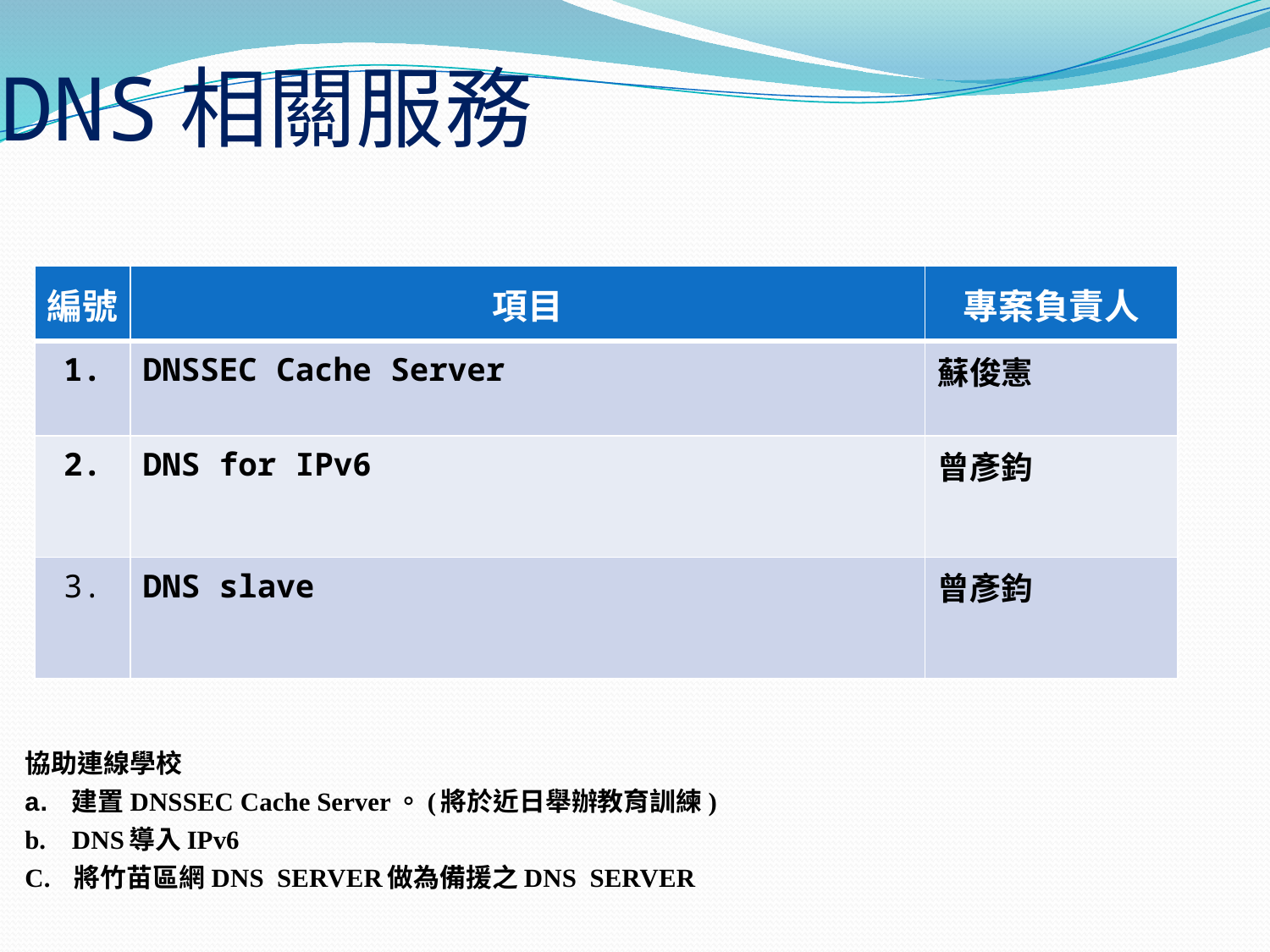

# DNS相關服務
| 編號 | 項目 | 專案負責人 |
| --- | --- | --- |
| 1. | DNSSEC Cache Server | 蘇俊憲 |
| 2. | DNS for IPv6 | 曾彥鈞 |
| 3. | DNS slave | 曾彥鈞 |

協助連線學校
建置DNSSEC Cache Server。(將於近日舉辦教育訓練)
DNS導入IPv6
C.   將竹苗區網DNS  SERVER做為備援之DNS  SERVER